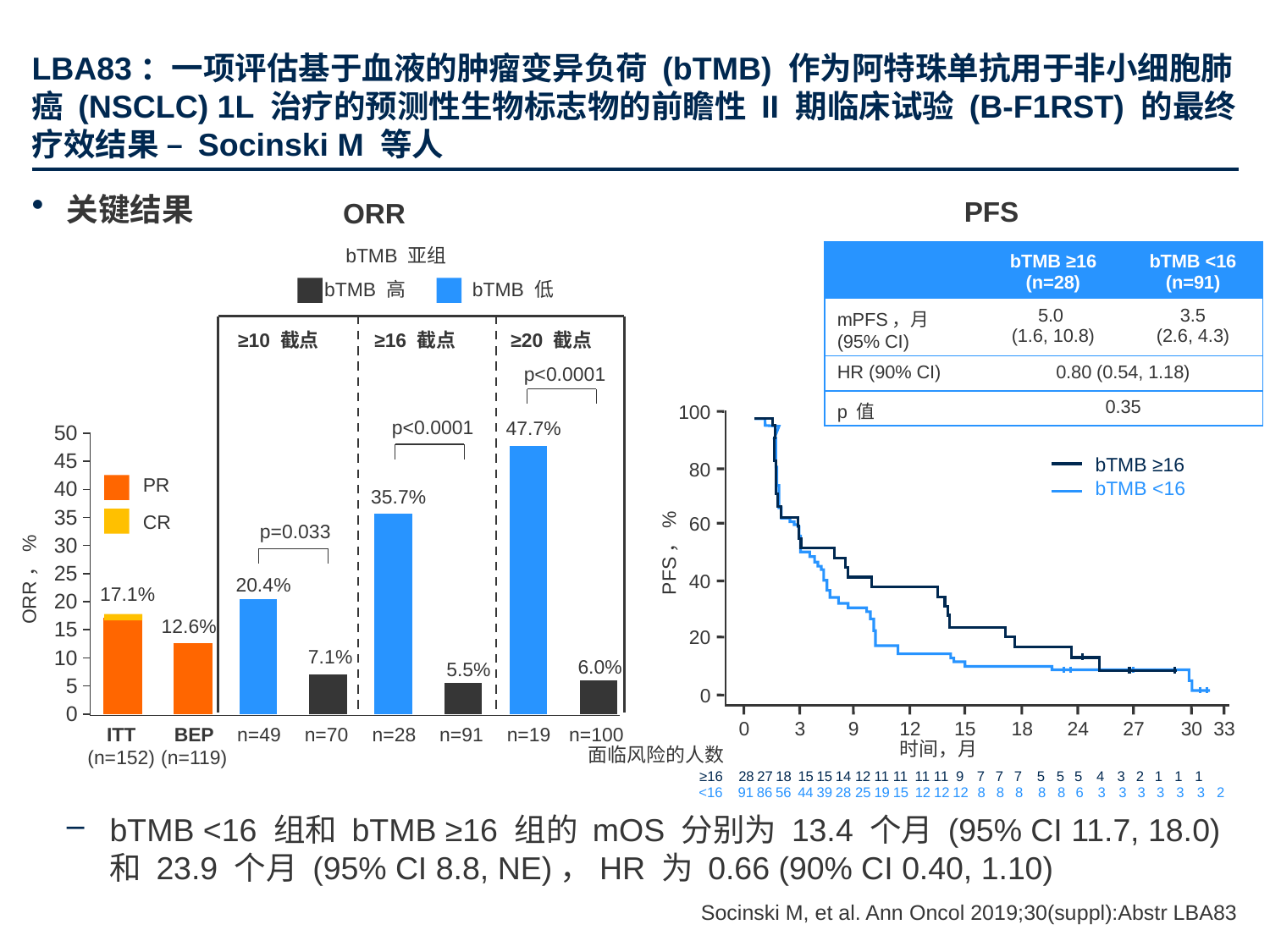

# LBA83：一项评估基于血液的肿瘤变异负荷 (bTMB) 作为阿特珠单抗用于非小细胞肺癌 (NSCLC) 1L 治疗的预测性生物标志物的前瞻性 II 期临床试验 (B-F1RST) 的最终疗效结果 – Socinski M 等人
关键结果
bTMB <16 组和 bTMB ≥16 组的 mOS 分别为 13.4 个月 (95% CI 11.7, 18.0) 和 23.9 个月 (95% CI 8.8, NE)，HR 为 0.66 (90% CI 0.40, 1.10)
PFS
ORR
bTMB 亚组
|  | bTMB ≥16 (n=28) | bTMB <16 (n=91) |
| --- | --- | --- |
| mPFS，月 (95% CI) | 5.0 (1.6, 10.8) | 3.5 (2.6, 4.3) |
| HR (90% CI) | 0.80 (0.54, 1.18) |  |
| p 值 | 0.35 |  |
bTMB 高
bTMB 低

≥10 截点
≥16 截点
≥20 截点

p<0.0001
100
p<0.0001
47.7%

### Chart

| Category | bTMB high | bTMB low |
|---|---|---|
| Category 1 | 17.1 | 12.6 |
| Category 2 | 20.4 | 7.1 |
| Category 3 | 35.7 | 5.5 |
| Category 4 | 47.7 | 6.0 |
bTMB ≥16
bTMB <16
80
PR

35.7%
CR
60

p=0.033

PFS，%
ORR，%
40
20.4%
17.1%

12.6%

20

7.1%
6.0%
5.5%
0

0
3
9
12
15
18
24
27
30
33
n=49
n=70
n=28
n=91
n=19
n=100
ITT
(n=152)
BEP
(n=119)
时间，月
面临风险的人数
≥16
28
27
18
15
15
14
12
11
11
11
11
9
7
7
7
5
5
5
4
3
2
1
1
1

<16
91
86
56
44
39
28
25
19
15
12
12
12
8
8
8
8
8
6
3
3
3
3
3
3
2
Socinski M, et al. Ann Oncol 2019;30(suppl):Abstr LBA83